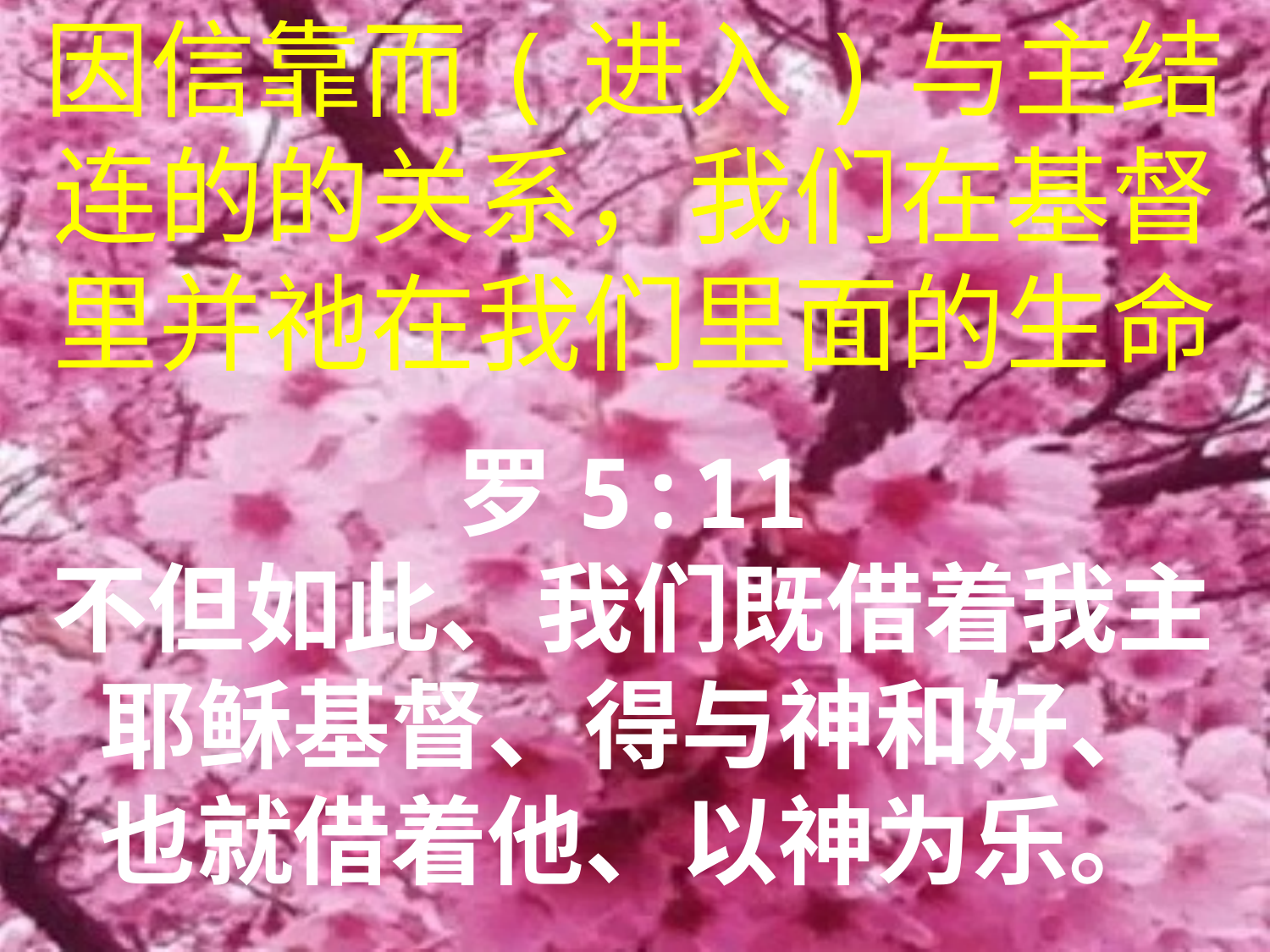

# 因信靠而(进入)与主结连的的关系，我们在基督里并祂在我们里面的生命
罗5:11
不但如此、我们既借着我主耶稣基督、得与神和好、
也就借着他、以神为乐。